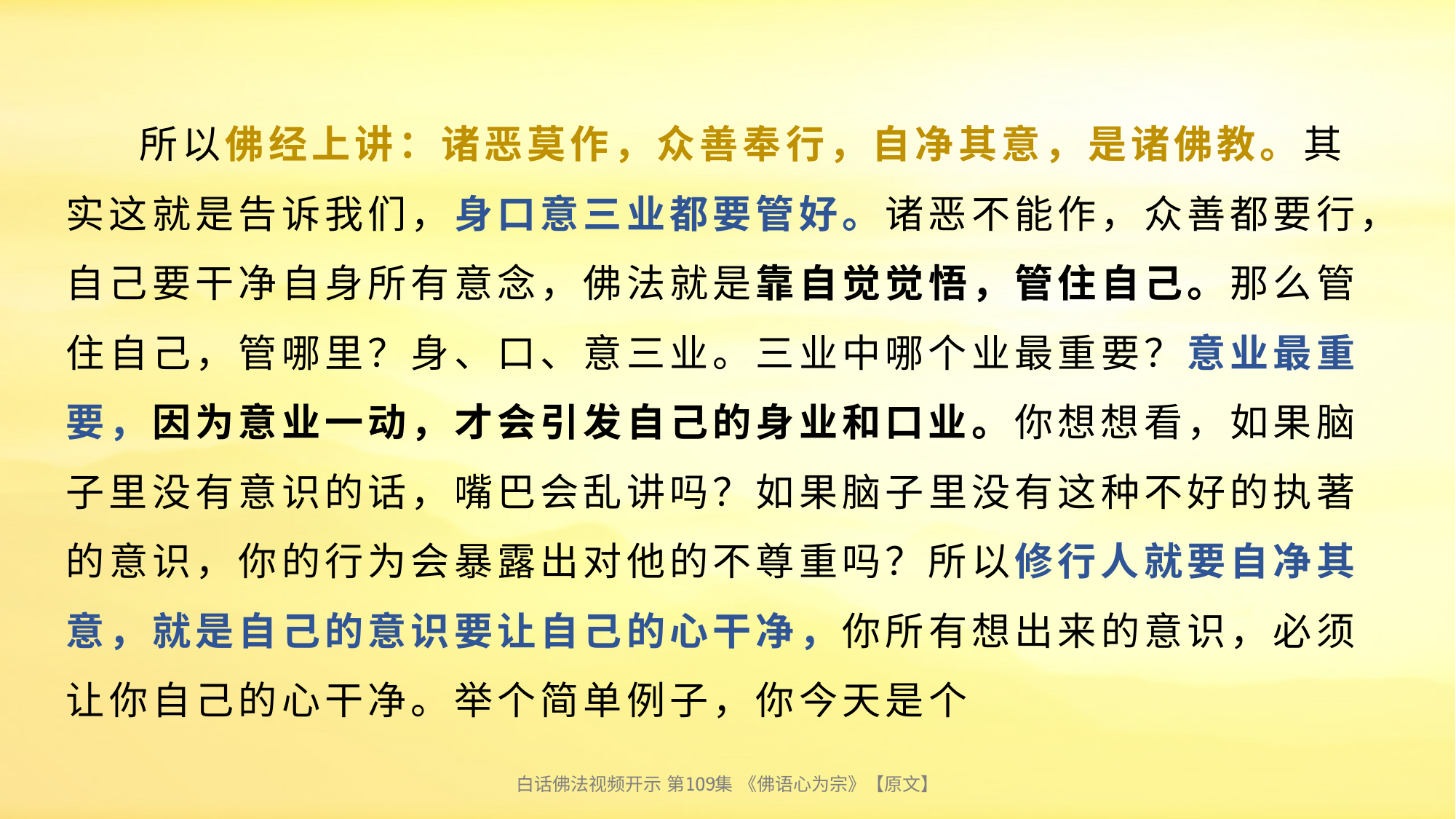

# 所以佛经上讲：诸恶莫作，众善奉行，自净其意，是诸佛教。其实这就是告诉我们，身口意三业都要管好。诸恶不能作，众善都要行，自己要干净自身所有意念，佛法就是靠自觉觉悟，管住自己。那么管住自己，管哪里？身、口、意三业。三业中哪个业最重要？意业最重要，因为意业一动，才会引发自己的身业和口业。你想想看，如果脑子里没有意识的话，嘴巴会乱讲吗？如果脑子里没有这种不好的执著的意识，你的行为会暴露出对他的不尊重吗？所以修行人就要自净其意，就是自己的意识要让自己的心干净，你所有想出来的意识，必须让你自己的心干净。举个简单例子，你今天是个
白话佛法视频开示 第109集 《佛语心为宗》【原文】